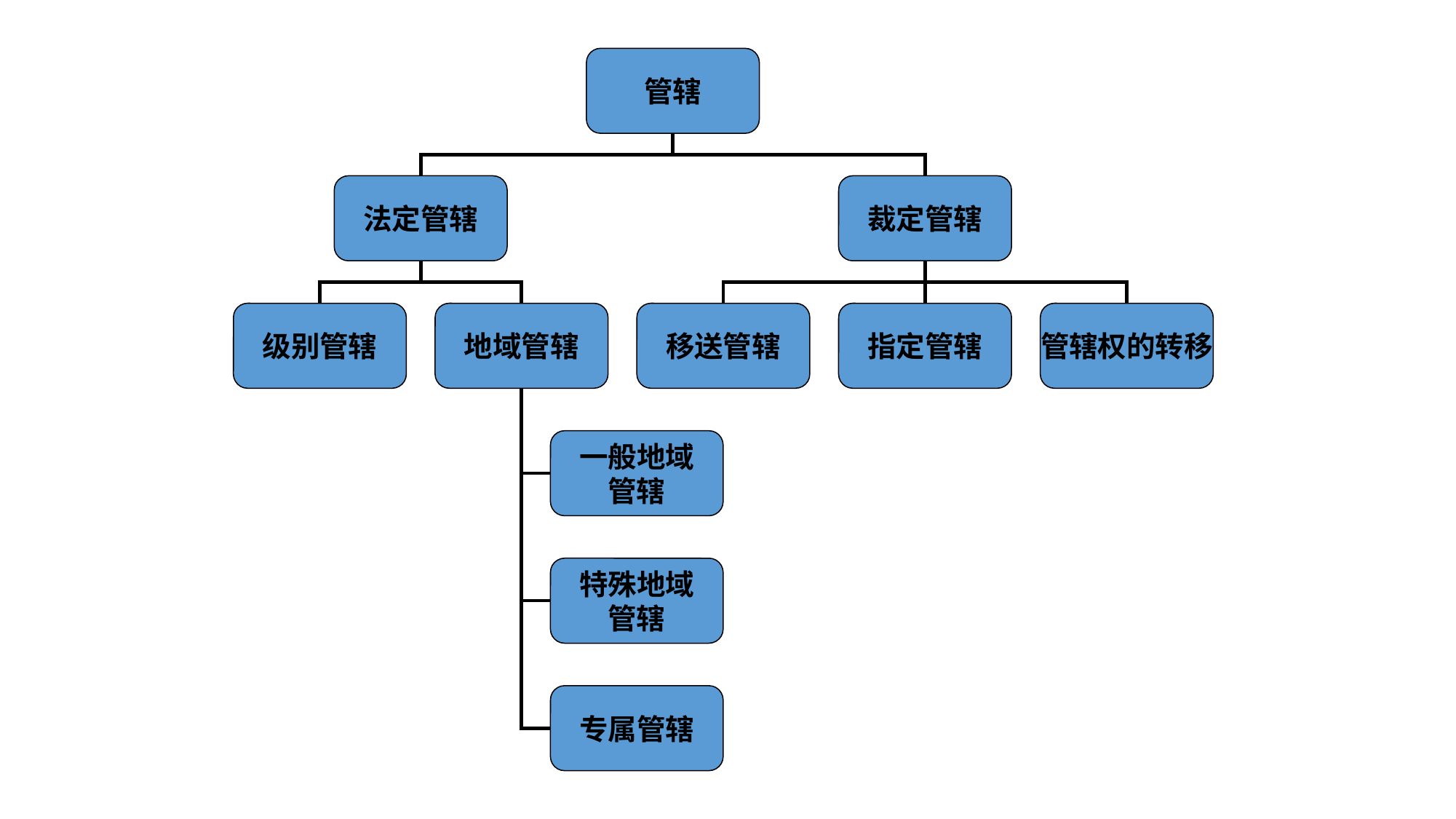

管辖
法定管辖
裁定管辖
级别管辖
地域管辖
移送管辖
指定管辖
管辖权的转移
一般地域
管辖
特殊地域
管辖
专属管辖